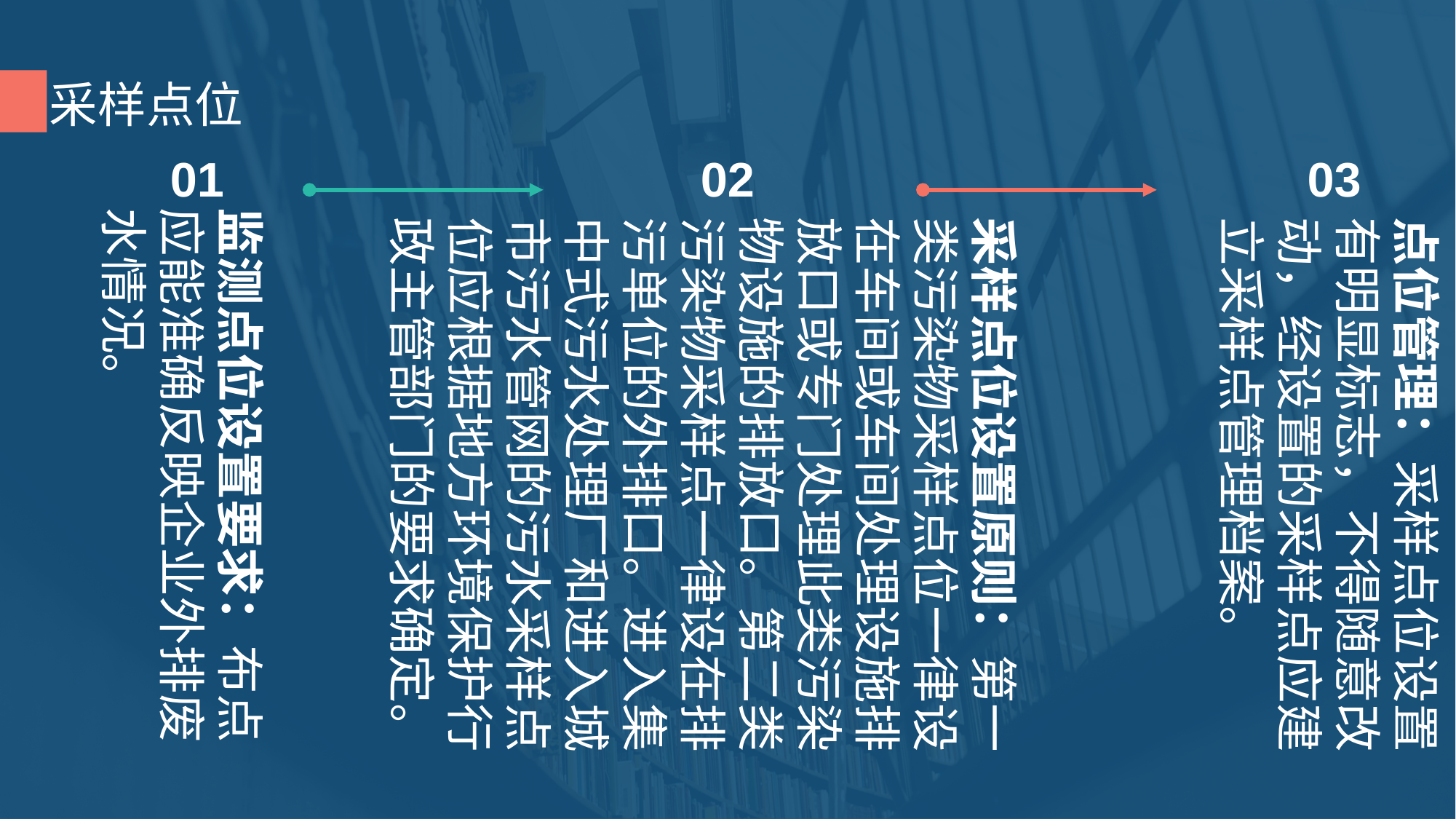

采样点位
01
02
03
监测点位设置要求：布点应能准确反映企业外排废水情况。
采样点位设置原则：第一类污染物采样点位一律设在车间或车间处理设施排放口或专门处理此类污染物设施的排放口。第二类污染物采样点一律设在排污单位的外排口。进入集中式污水处理厂和进入城市污水管网的污水采样点位应根据地方环境保护行政主管部门的要求确定。
点位管理：采样点位设置有明显标志，不得随意改动，经设置的采样点应建立采样点管理档案。